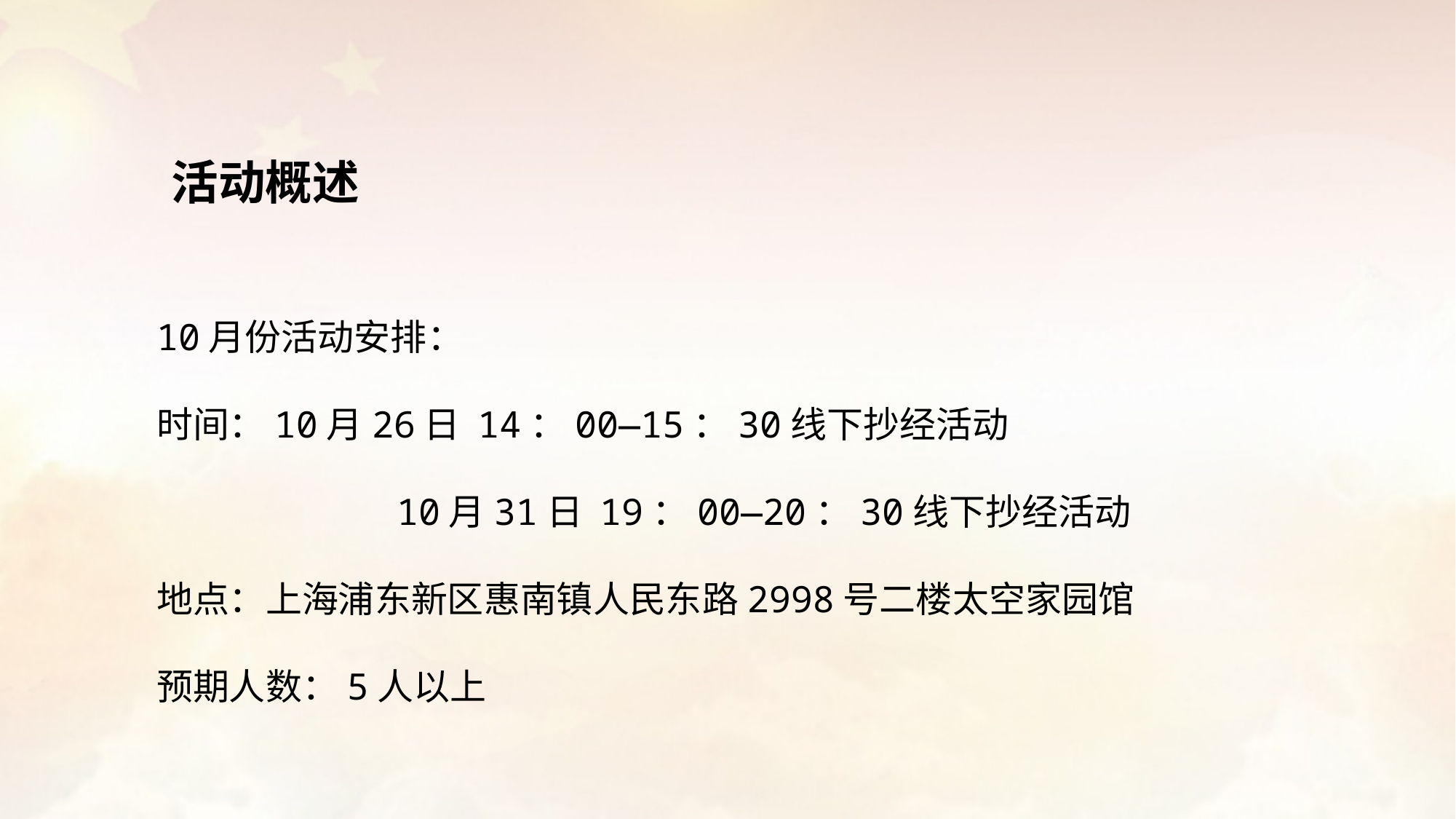

# 活动概述
10月份活动安排：
时间：10月26日 14：00—15：30线下抄经活动
           10月31日 19：00—20：30线下抄经活动
地点：上海浦东新区惠南镇人民东路2998号二楼太空家园馆
预期人数：5人以上